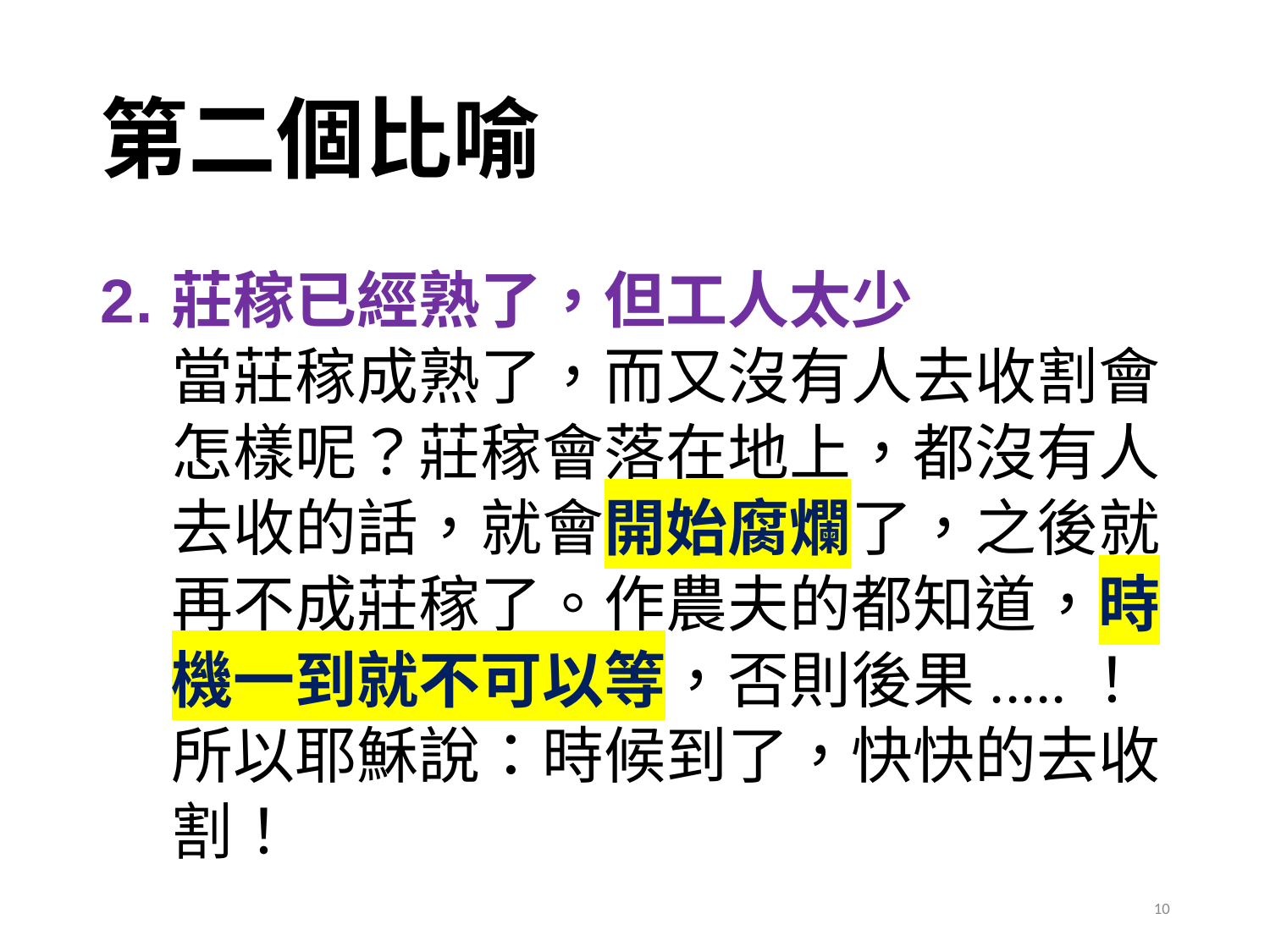

# 第二個比喻
莊稼已經熟了，但工人太少
當莊稼成熟了，而又沒有人去收割會怎樣呢？莊稼會落在地上，都沒有人去收的話，就會開始腐爛了，之後就再不成莊稼了。作農夫的都知道，時機一到就不可以等，否則後果.....！所以耶穌說：時候到了，快快的去收割！
10